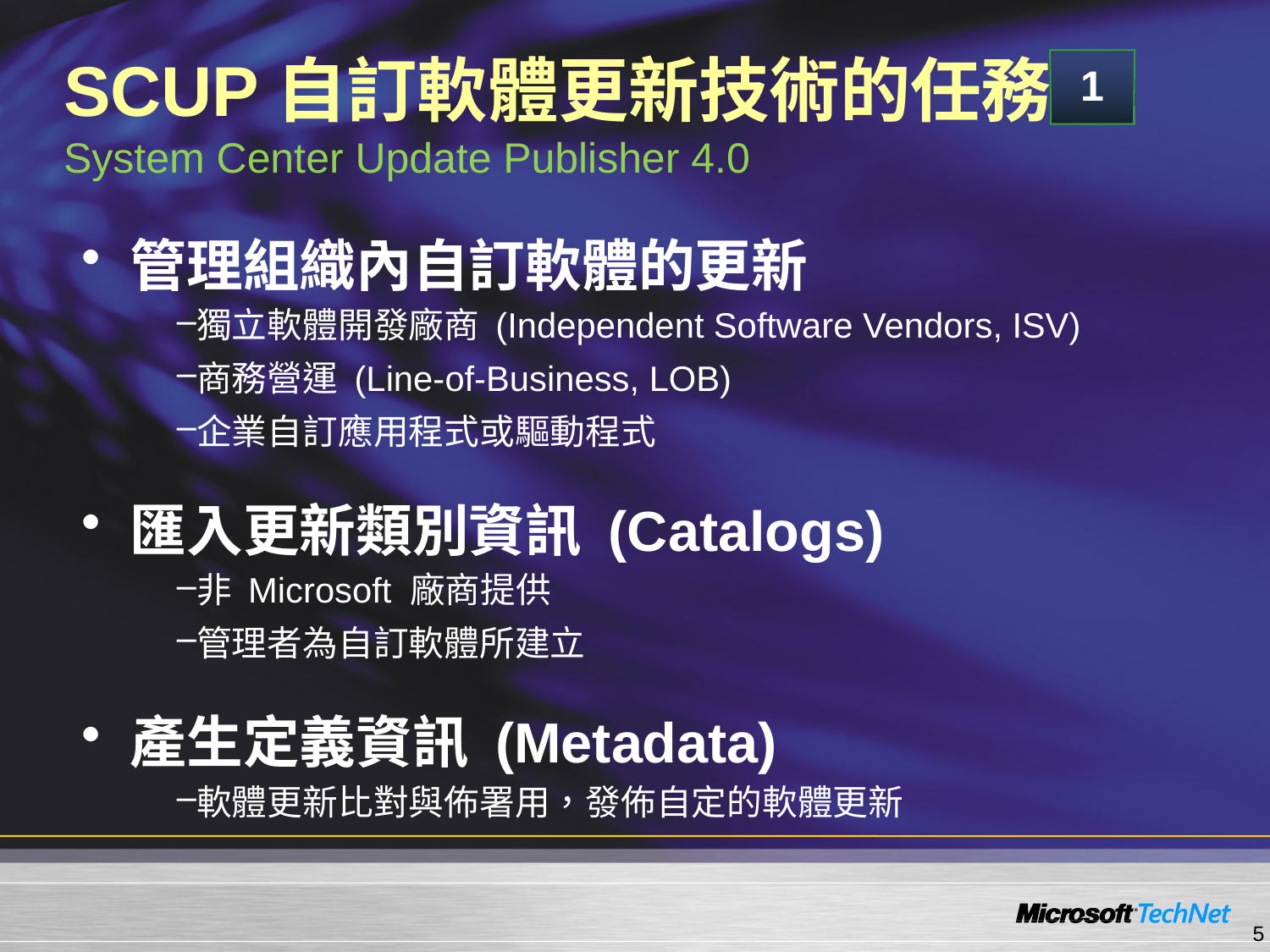

# SCUP自訂軟體更新技術的任務 System Center Update Publisher 4.0
1
管理組織內自訂軟體的更新
獨立軟體開發廠商 (Independent Software Vendors, ISV)
商務營運 (Line-of-Business, LOB)
企業自訂應用程式或驅動程式
匯入更新類別資訊 (Catalogs)
非 Microsoft 廠商提供
管理者為自訂軟體所建立
產生定義資訊 (Metadata)
軟體更新比對與佈署用，發佈自定的軟體更新